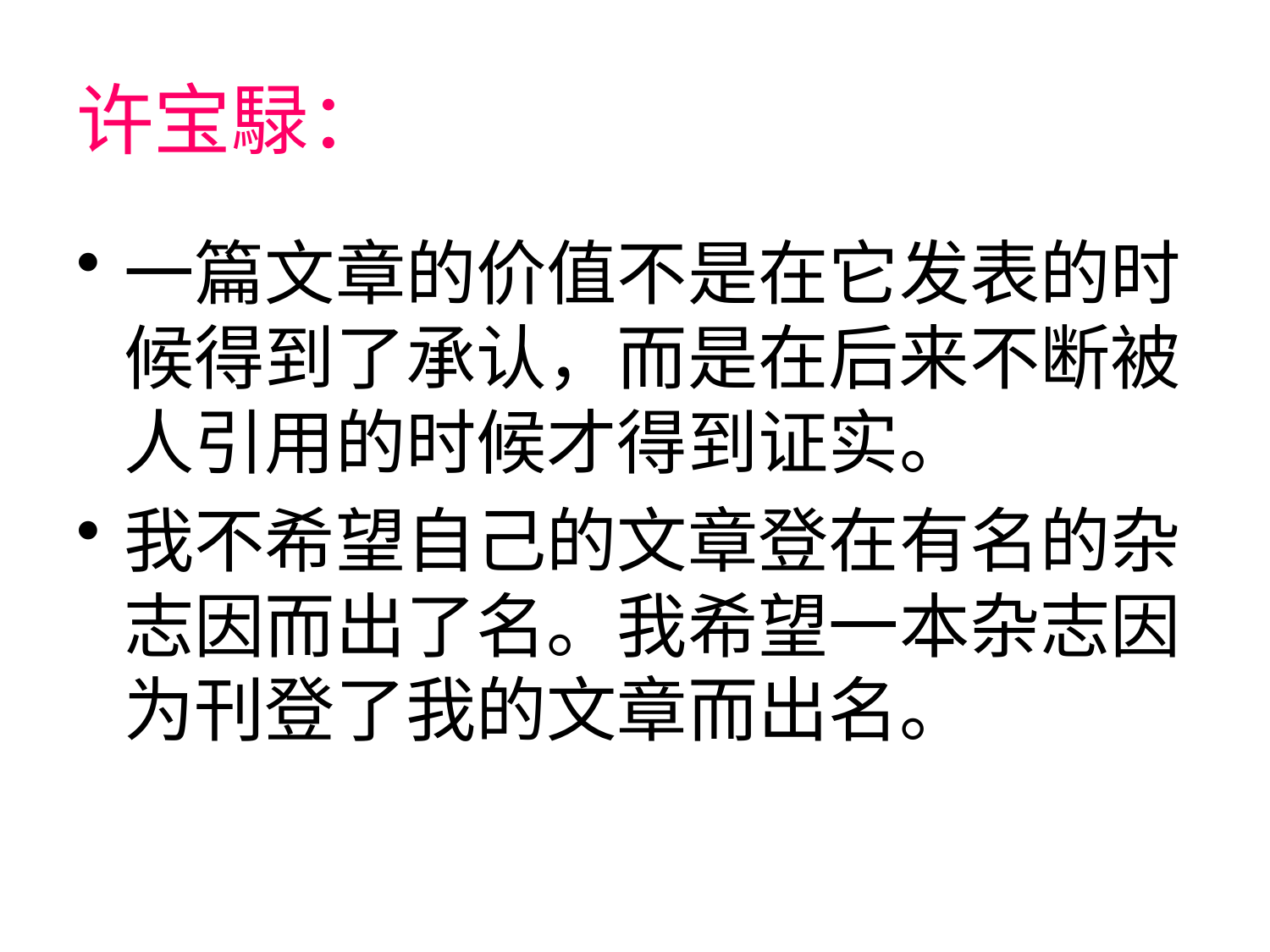

# 许宝騄：
一篇文章的价值不是在它发表的时候得到了承认，而是在后来不断被人引用的时候才得到证实。
我不希望自己的文章登在有名的杂志因而出了名。我希望一本杂志因为刊登了我的文章而出名。